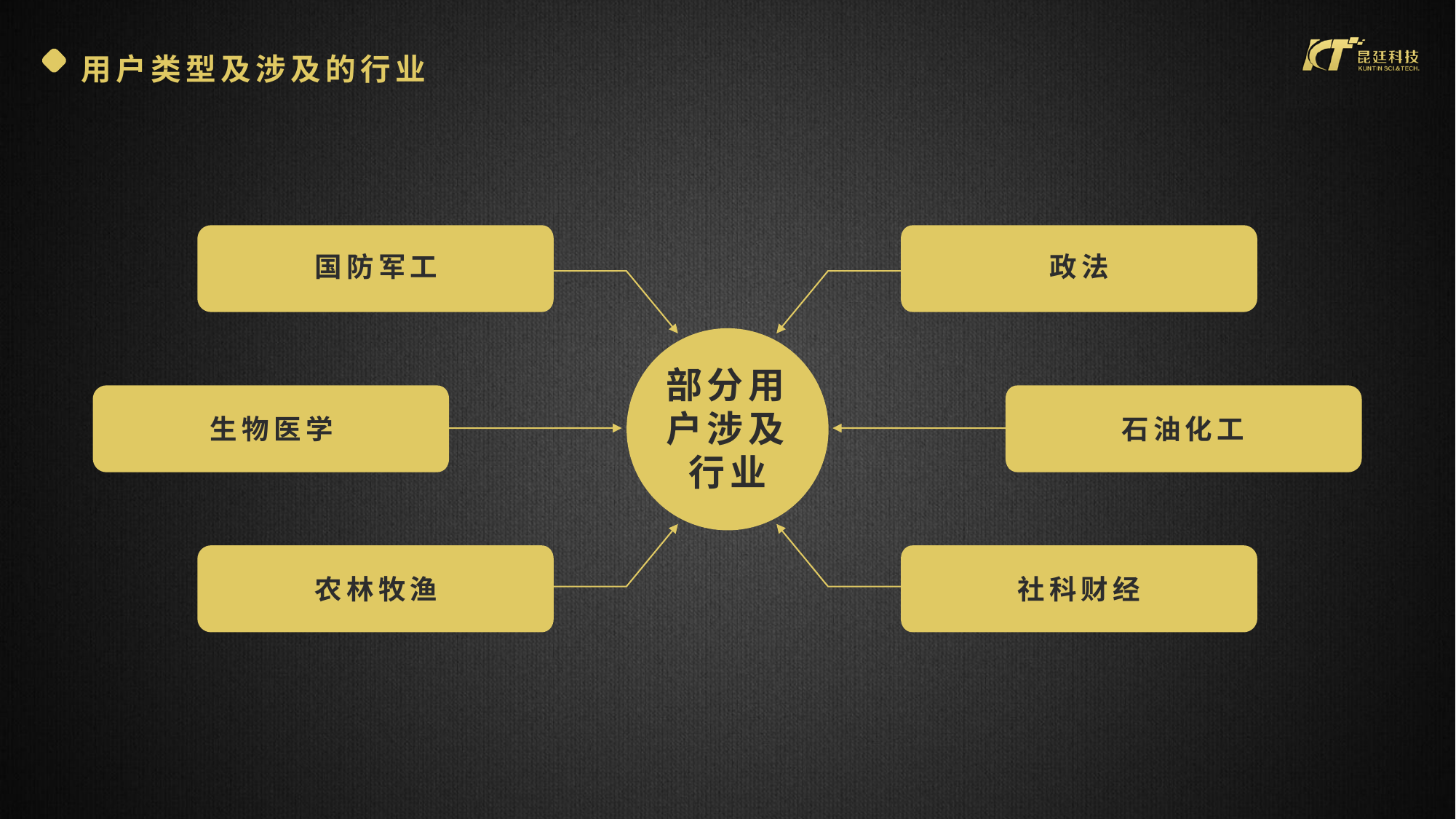

用户类型及涉及的行业

国防军工

政法

部分用户涉及行业

生物医学

石油化工

农林牧渔

社科财经